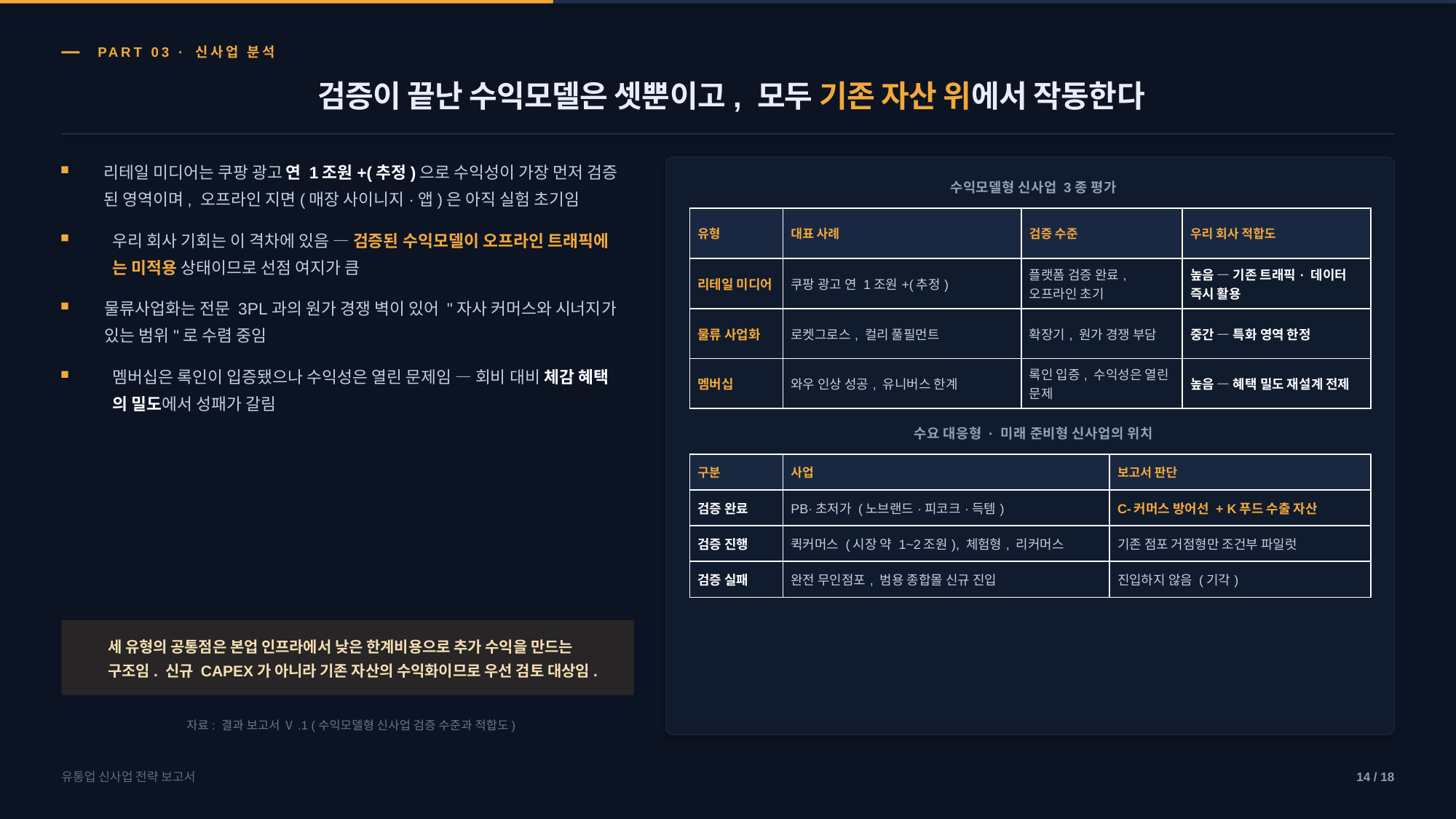

PART 03 · 신사업 분석

검증이 끝난 수익모델은 셋뿐이고, 모두 기존 자산 위에서 작동한다

리테일 미디어는 쿠팡 광고 연 1조원+(추정)으로 수익성이 가장 먼저 검증
된 영역이며, 오프라인 지면(매장 사이니지·앱)은 아직 실험 초기임

수익모델형 신사업 3종 평가
| 유형 | 대표 사례 | 검증 수준 | 우리 회사 적합도 |
| --- | --- | --- | --- |
| 리테일 미디어 | 쿠팡 광고 연 1조원+(추정) | 플랫폼 검증 완료, 오프라인 초기 | 높음 — 기존 트래픽· 데이터 즉시 활용 |
| 물류 사업화 | 로켓그로스, 컬리 풀필먼트 | 확장기, 원가 경쟁 부담 | 중간 — 특화 영역 한정 |
| 멤버십 | 와우 인상 성공, 유니버스 한계 | 록인 입증, 수익성은 열린 문제 | 높음 — 혜택 밀도 재설계 전제 |
우리 회사 기회는 이 격차에 있음 — 검증된 수익모델이 오프라인 트래픽에
는 미적용 상태이므로 선점 여지가 큼

물류사업화는 전문 3PL과의 원가 경쟁 벽이 있어 "자사 커머스와 시너지가
있는 범위"로 수렴 중임

멤버십은 록인이 입증됐으나 수익성은 열린 문제임 — 회비 대비 체감 혜택
의 밀도에서 성패가 갈림

수요 대응형 · 미래 준비형 신사업의 위치
| 구분 | 사업 | 보고서 판단 |
| --- | --- | --- |
| 검증 완료 | PB·초저가 (노브랜드·피코크·득템) | C-커머스 방어선 + K푸드 수출 자산 |
| 검증 진행 | 퀵커머스 (시장 약 1~2조원), 체험형, 리커머스 | 기존 점포 거점형만 조건부 파일럿 |
| 검증 실패 | 완전 무인점포, 범용 종합몰 신규 진입 | 진입하지 않음 (기각) |

세 유형의 공통점은 본업 인프라에서 낮은 한계비용으로 추가 수익을 만드는
구조임. 신규 CAPEX가 아니라 기존 자산의 수익화이므로 우선 검토 대상임.
자료: 결과 보고서 Ⅴ.1 (수익모델형 신사업 검증 수준과 적합도)
유통업 신사업 전략 보고서
14 / 18